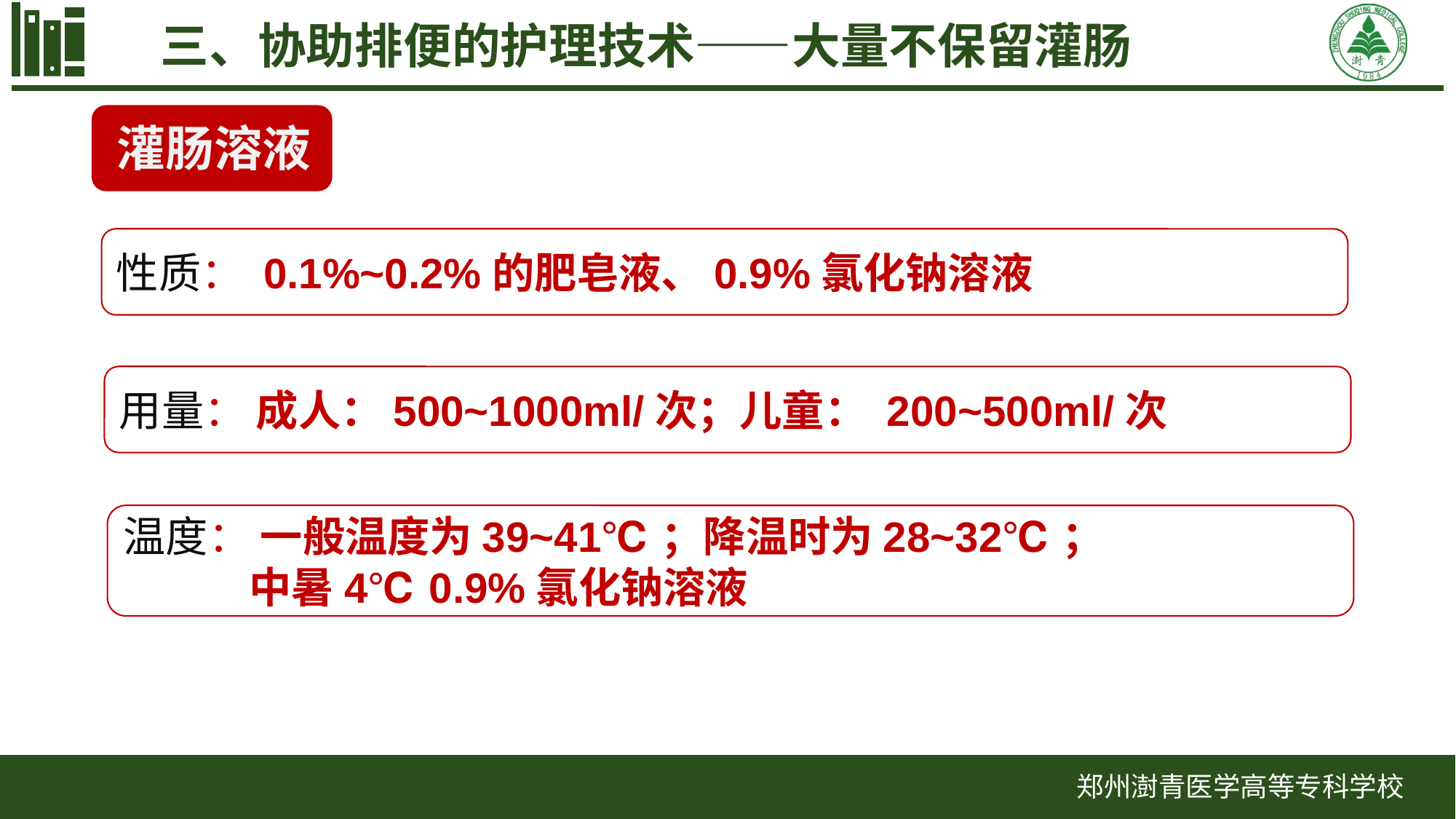

三、协助排便的护理技术——大量不保留灌肠

灌肠溶液
性质： 0.1%~0.2%的肥皂液、0.9%氯化钠溶液
用量： 成人：500~1000ml/次；儿童： 200~500ml/次
温度： 一般温度为39~41℃；降温时为28~32℃；
            中暑4℃ 0.9%氯化钠溶液
郑州澍青医学高等专科学校